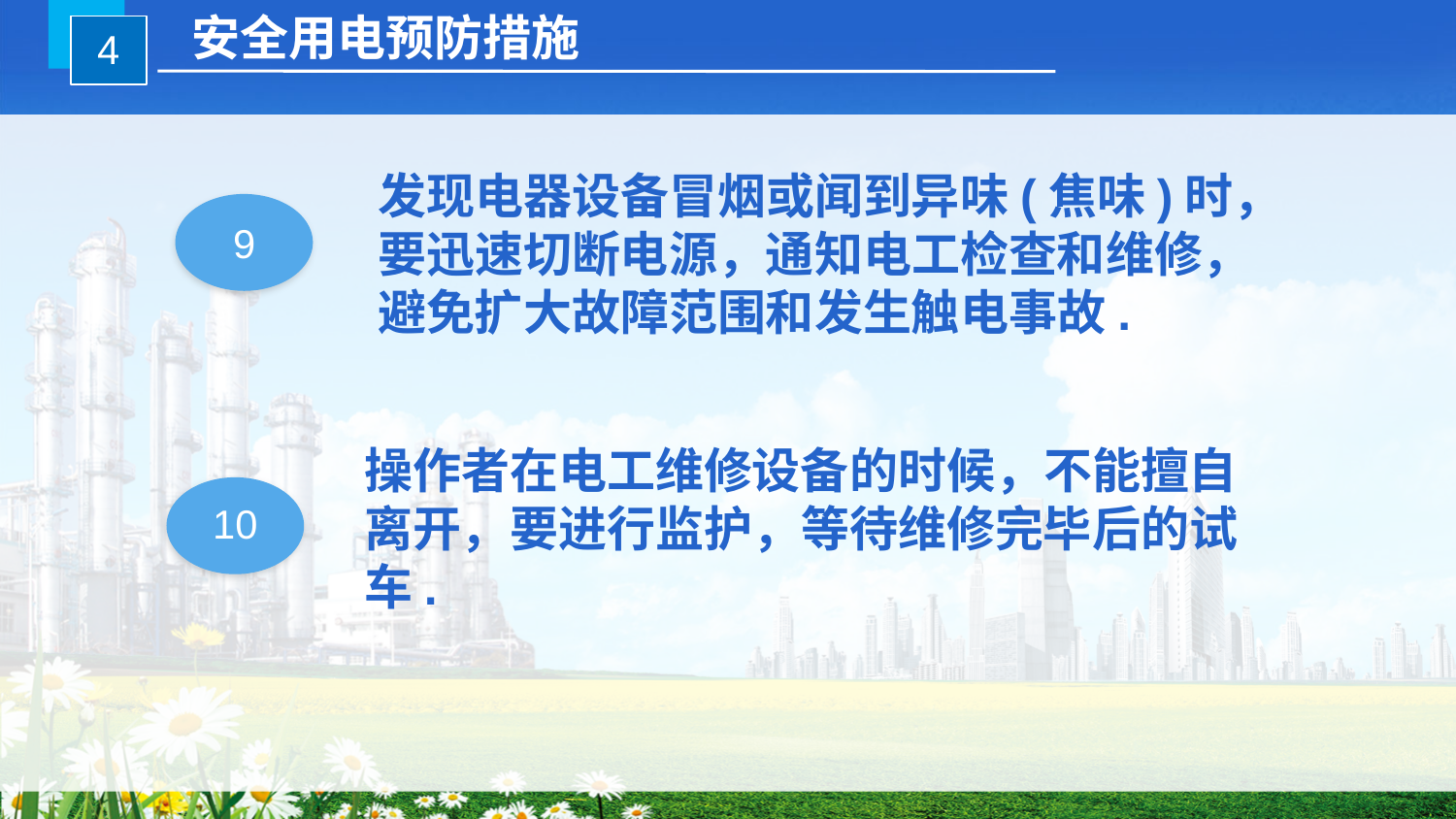

安全用电预防措施
4
发现电器设备冒烟或闻到异味(焦味)时，要迅速切断电源，通知电工检查和维修，避免扩大故障范围和发生触电事故.

9
操作者在电工维修设备的时候，不能擅自离开，要进行监护，等待维修完毕后的试车.

10